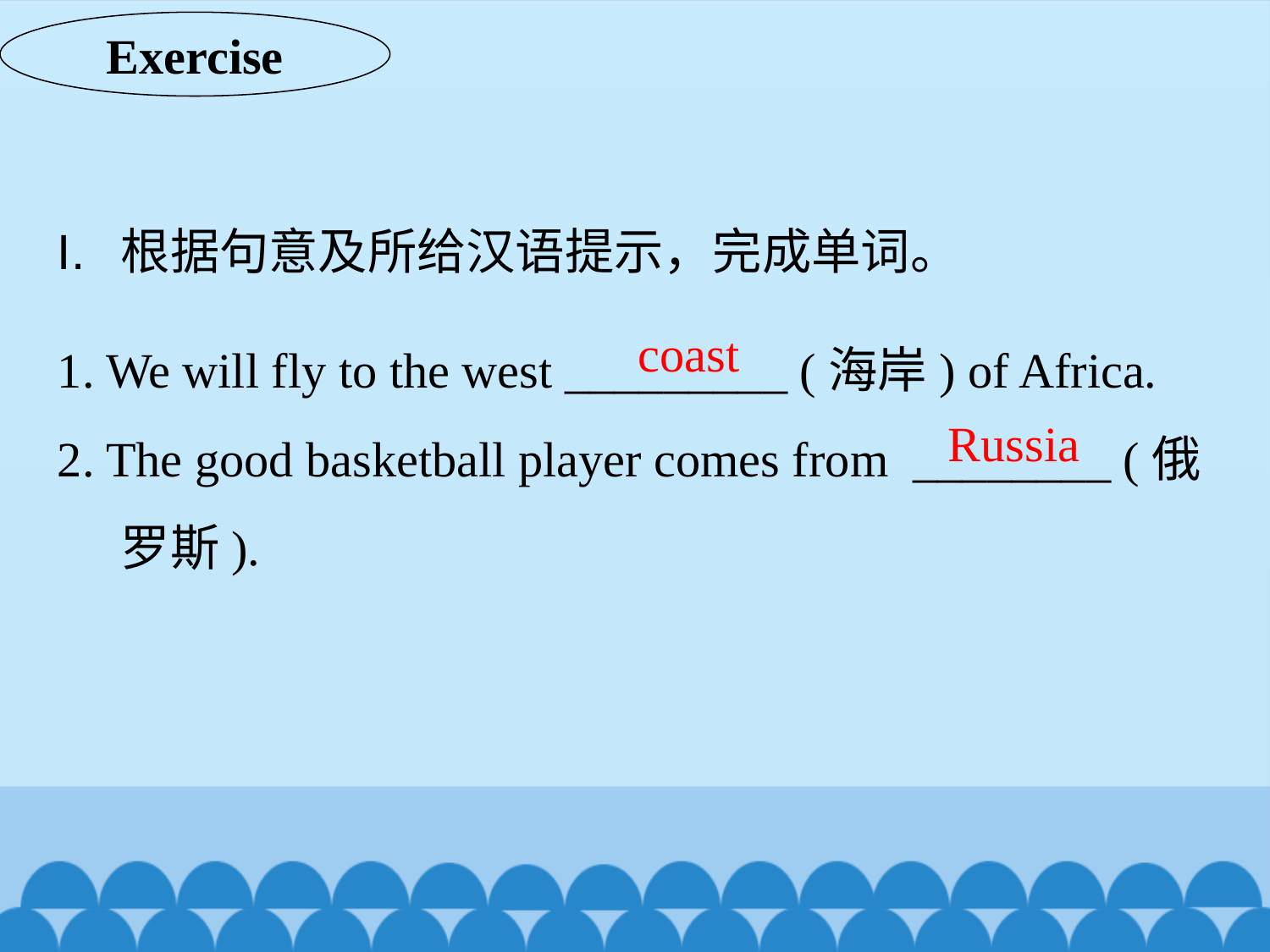

Exercise
根据句意及所给汉语提示，完成单词。
1. We will fly to the west _________ (海岸) of Africa.
2. The good basketball player comes from  ________ (俄罗斯).
coast
Russia